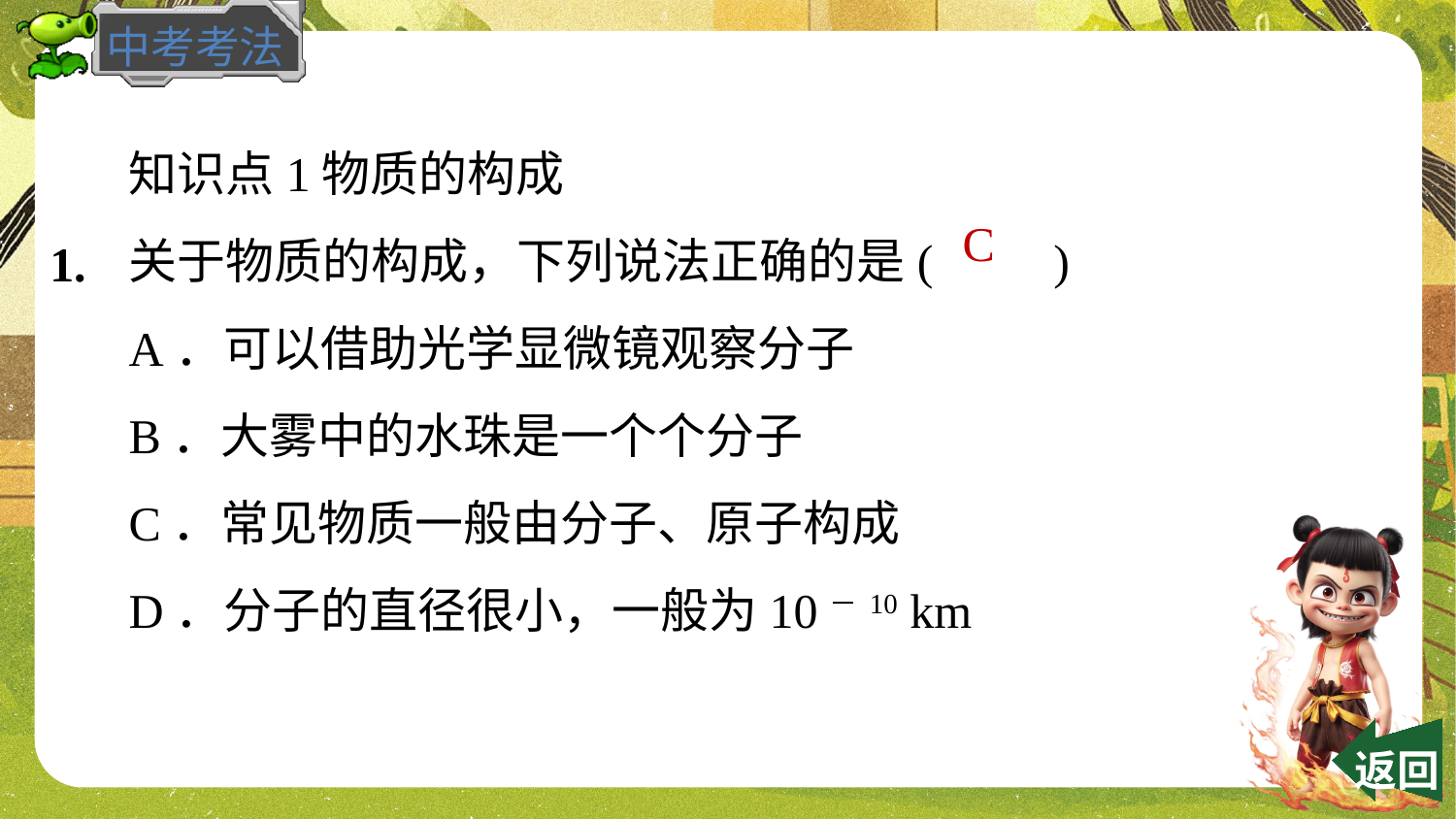

知识点1物质的构成
关于物质的构成，下列说法正确的是(　　)
A．可以借助光学显微镜观察分子
B．大雾中的水珠是一个个分子
C．常见物质一般由分子、原子构成
D．分子的直径很小，一般为10－10 km
1.
C
 返回